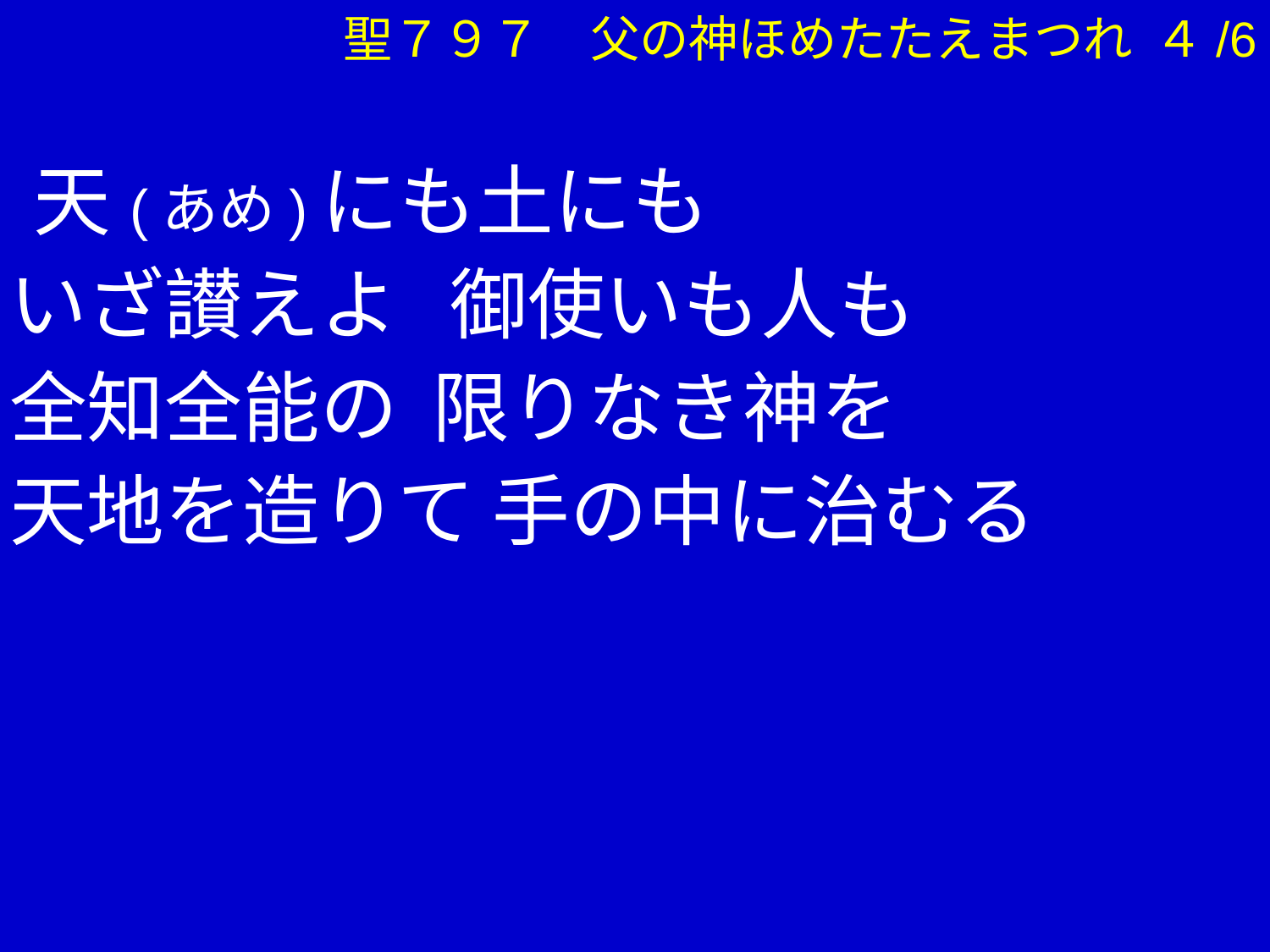

聖７９７　父の神ほめたたえまつれ  ４/6

　天(あめ)にも土にも
  いざ讃えよ   御使いも人も
  全知全能の  限りなき神を
  天地を造りて 手の中に治むる